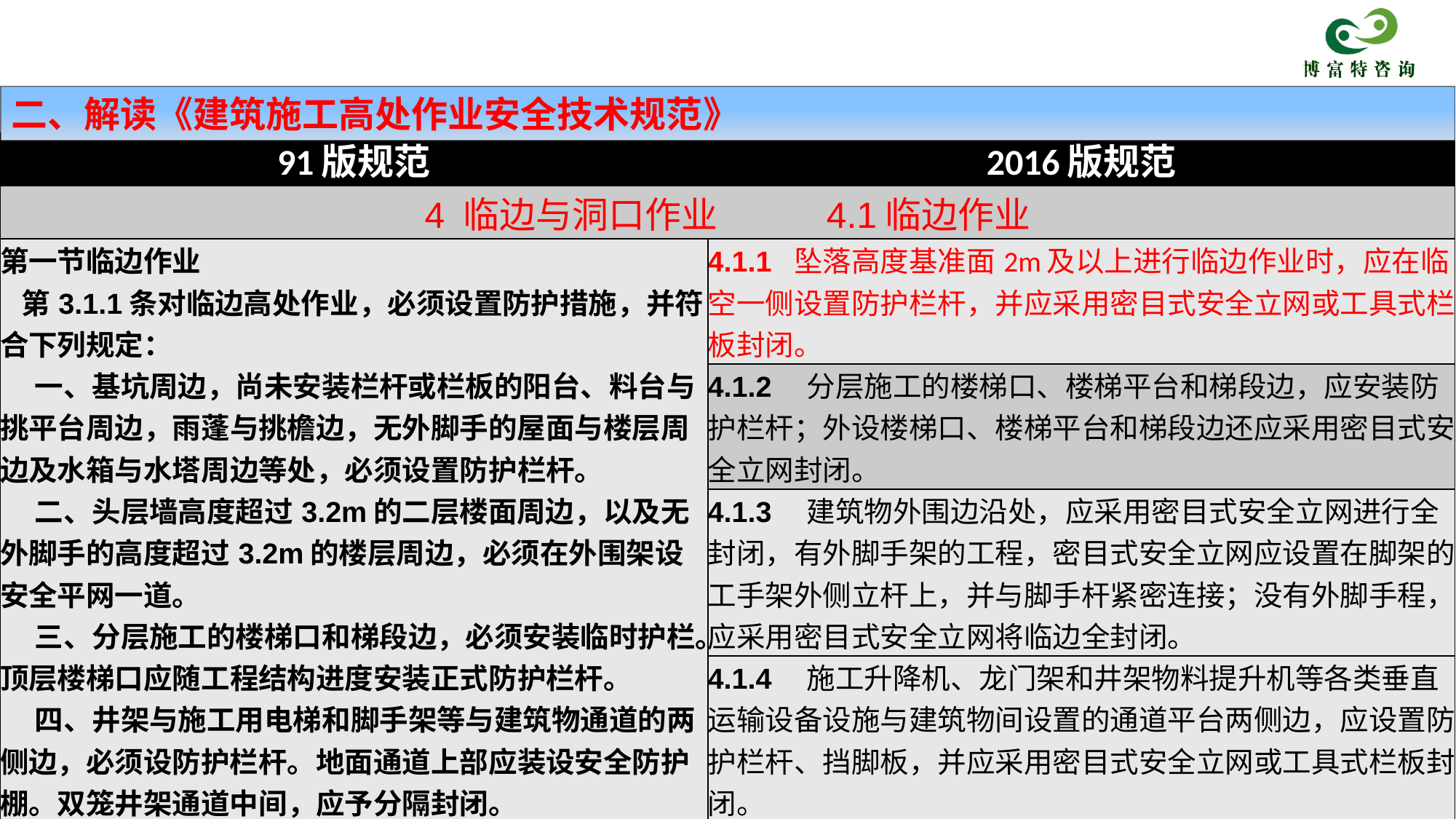

二、解读《建筑施工高处作业安全技术规范》
| 91版规范 | 2016版规范 |
| --- | --- |
| 4 临边与洞口作业 4.1临边作业 |  |
| 第一节临边作业  第3.1.1条对临边高处作业，必须设置防护措施，并符合下列规定：  一、基坑周边，尚未安装栏杆或栏板的阳台、料台与挑平台周边，雨蓬与挑檐边，无外脚手的屋面与楼层周边及水箱与水塔周边等处，必须设置防护栏杆。  二、头层墙高度超过3.2m的二层楼面周边，以及无外脚手的高度超过3.2m的楼层周边，必须在外围架设安全平网一道。  三、分层施工的楼梯口和梯段边，必须安装临时护栏。顶层楼梯口应随工程结构进度安装正式防护栏杆。 四、井架与施工用电梯和脚手架等与建筑物通道的两侧边，必须设防护栏杆。地面通道上部应装设安全防护棚。双笼井架通道中间，应予分隔封闭。  五、各种垂直运输接料平台，除两侧设防护栏杆外 ，平台口还应设置安全门或活动防护栏杆。 | 4.1.1 坠落高度基准面2m及以上进行临边作业时，应在临空一侧设置防护栏杆，并应采用密目式安全立网或工具式栏板封闭。 |
|  | 4.1.2　分层施工的楼梯口、楼梯平台和梯段边，应安装防护栏杆；外设楼梯口、楼梯平台和梯段边还应采用密目式安全立网封闭。 |
|  | 4.1.3　建筑物外围边沿处，应采用密目式安全立网进行全封闭，有外脚手架的工程，密目式安全立网应设置在脚架的工手架外侧立杆上，并与脚手杆紧密连接；没有外脚手程，应采用密目式安全立网将临边全封闭。 |
|  | 4.1.4　施工升降机、龙门架和井架物料提升机等各类垂直运输设备设施与建筑物间设置的通道平台两侧边，应设置防护栏杆、挡脚板，并应采用密目式安全立网或工具式栏板封闭。 |
|  | 4.1.5　各类垂直运输接料平台口应设置高度不低于1.80m的楼层防护门，并应设置防外开装置；多笼井架物料提升机通道中间，应分别设置隔离设施。 |